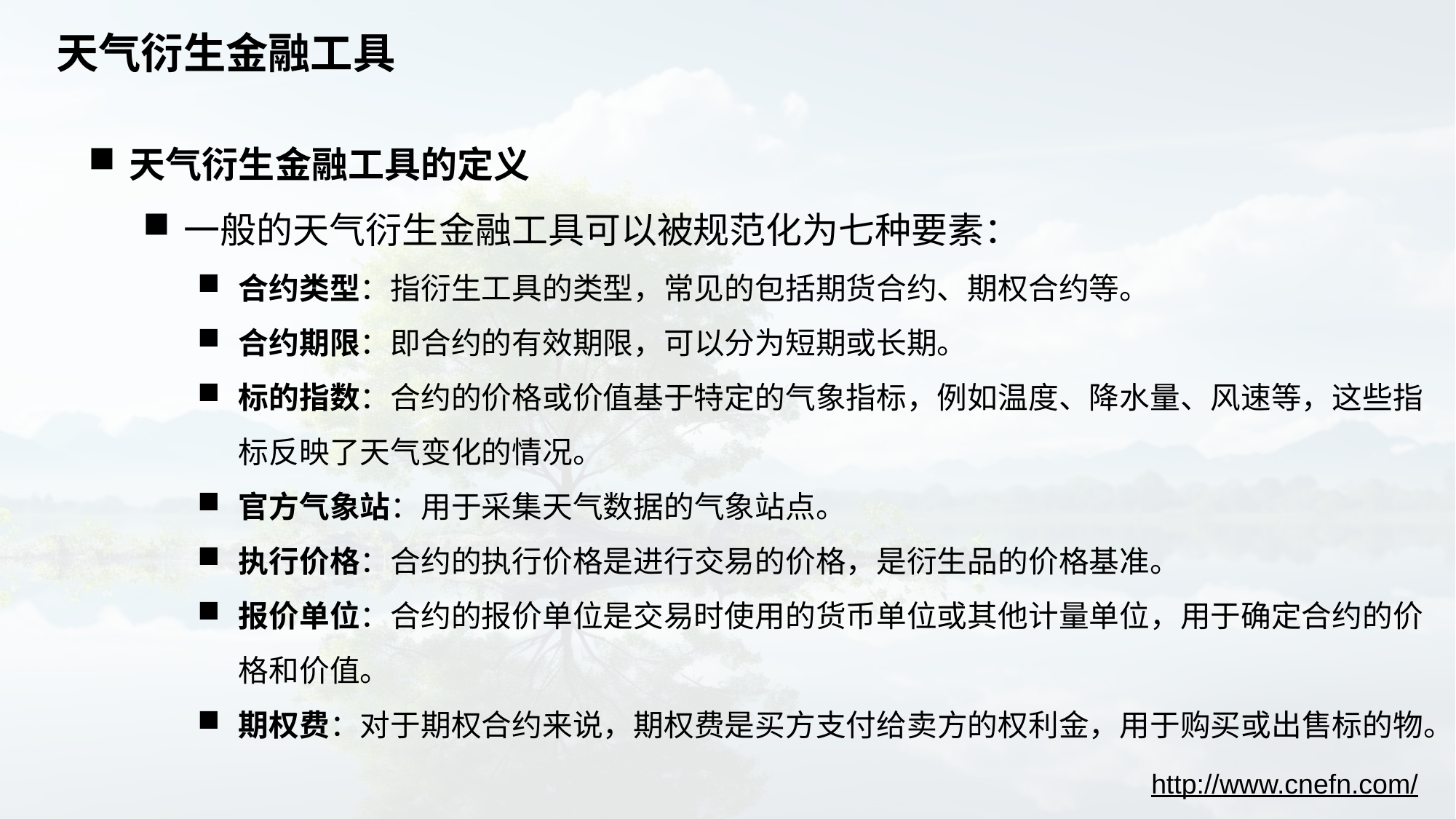

# 天气衍生金融工具
天气衍生金融工具的定义
一般的天气衍生金融工具可以被规范化为七种要素：
合约类型：指衍生工具的类型，常见的包括期货合约、期权合约等。
合约期限：即合约的有效期限，可以分为短期或长期。
标的指数：合约的价格或价值基于特定的气象指标，例如温度、降水量、风速等，这些指标反映了天气变化的情况。
官方气象站：用于采集天气数据的气象站点。
执行价格：合约的执行价格是进行交易的价格，是衍生品的价格基准。
报价单位：合约的报价单位是交易时使用的货币单位或其他计量单位，用于确定合约的价格和价值。
期权费：对于期权合约来说，期权费是买方支付给卖方的权利金，用于购买或出售标的物。